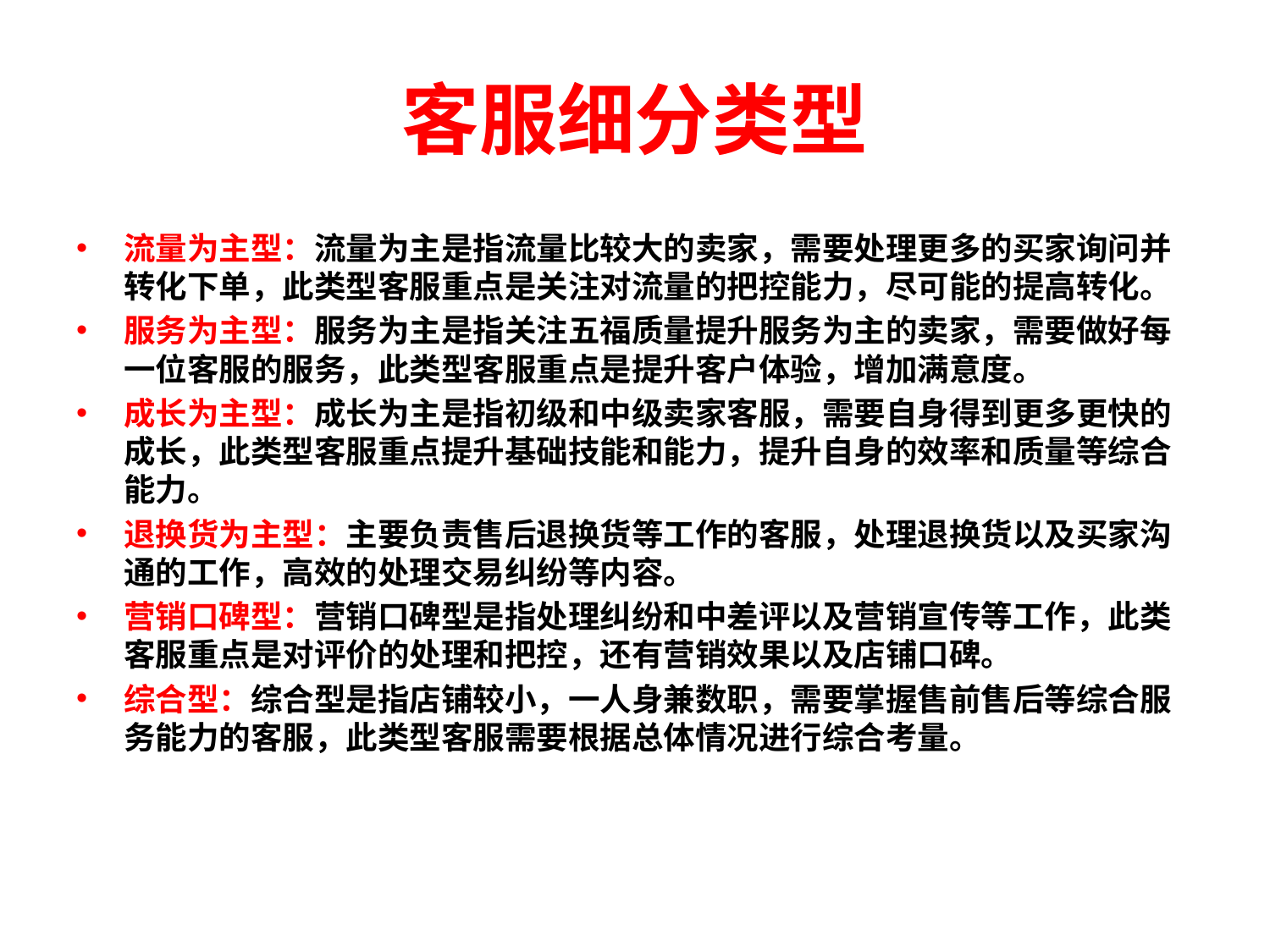

# 客服细分类型
流量为主型：流量为主是指流量比较大的卖家，需要处理更多的买家询问并转化下单，此类型客服重点是关注对流量的把控能力，尽可能的提高转化。
服务为主型：服务为主是指关注五福质量提升服务为主的卖家，需要做好每一位客服的服务，此类型客服重点是提升客户体验，增加满意度。
成长为主型：成长为主是指初级和中级卖家客服，需要自身得到更多更快的成长，此类型客服重点提升基础技能和能力，提升自身的效率和质量等综合能力。
退换货为主型：主要负责售后退换货等工作的客服，处理退换货以及买家沟通的工作，高效的处理交易纠纷等内容。
营销口碑型：营销口碑型是指处理纠纷和中差评以及营销宣传等工作，此类客服重点是对评价的处理和把控，还有营销效果以及店铺口碑。
综合型：综合型是指店铺较小，一人身兼数职，需要掌握售前售后等综合服务能力的客服，此类型客服需要根据总体情况进行综合考量。